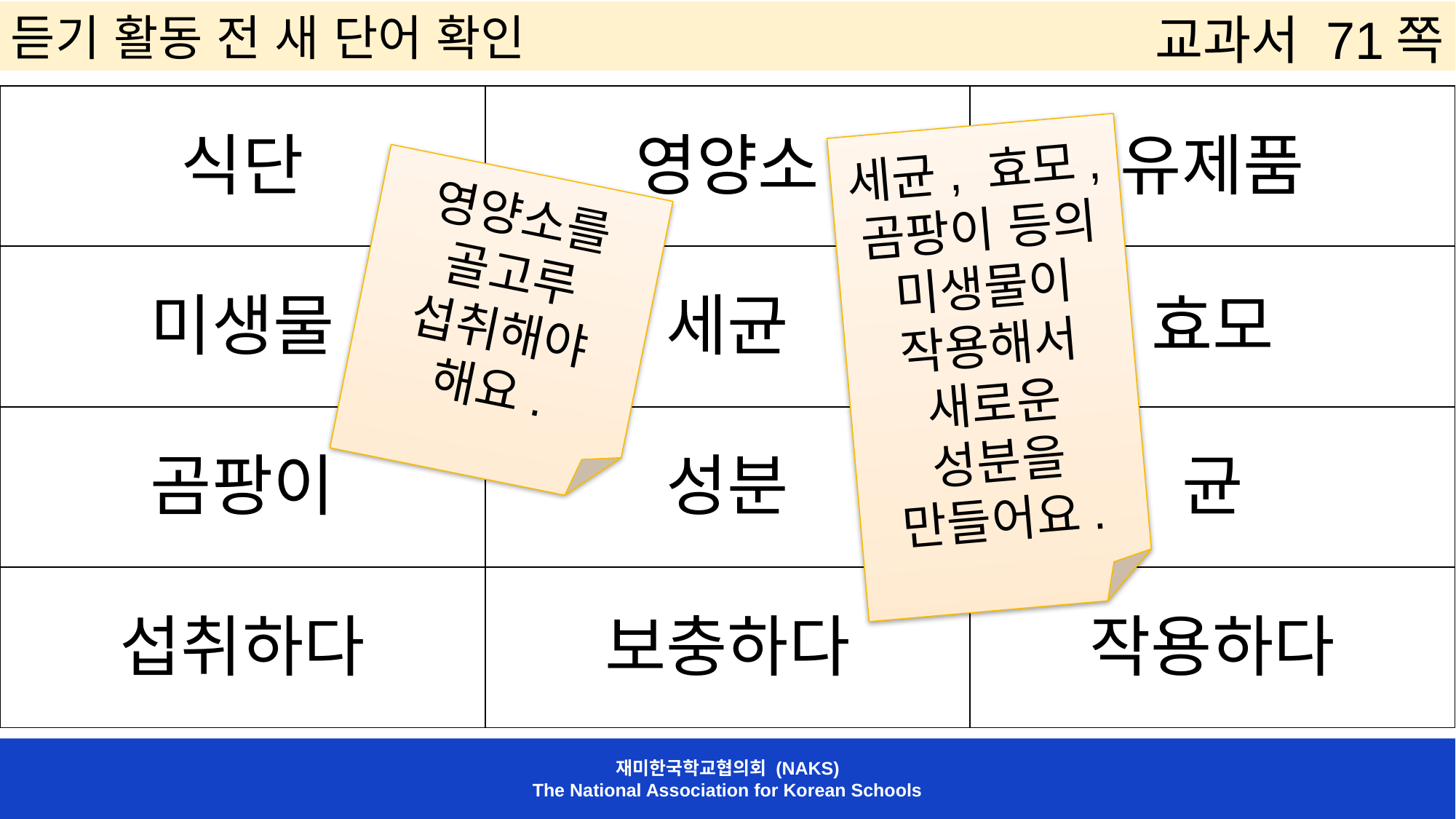

듣기 활동 전 새 단어 확인
교과서 71쪽
| 식단 | 영양소 | 유제품 |
| --- | --- | --- |
| 미생물 | 세균 | 효모 |
| 곰팡이 | 성분 | 균 |
| 섭취하다 | 보충하다 | 작용하다 |
세균, 효모, 곰팡이 등의 미생물이 작용해서 새로운 성분을 만들어요.
영양소를 골고루 섭취해야 해요.
재미한국학교협의회 (NAKS)
The National Association for Korean Schools